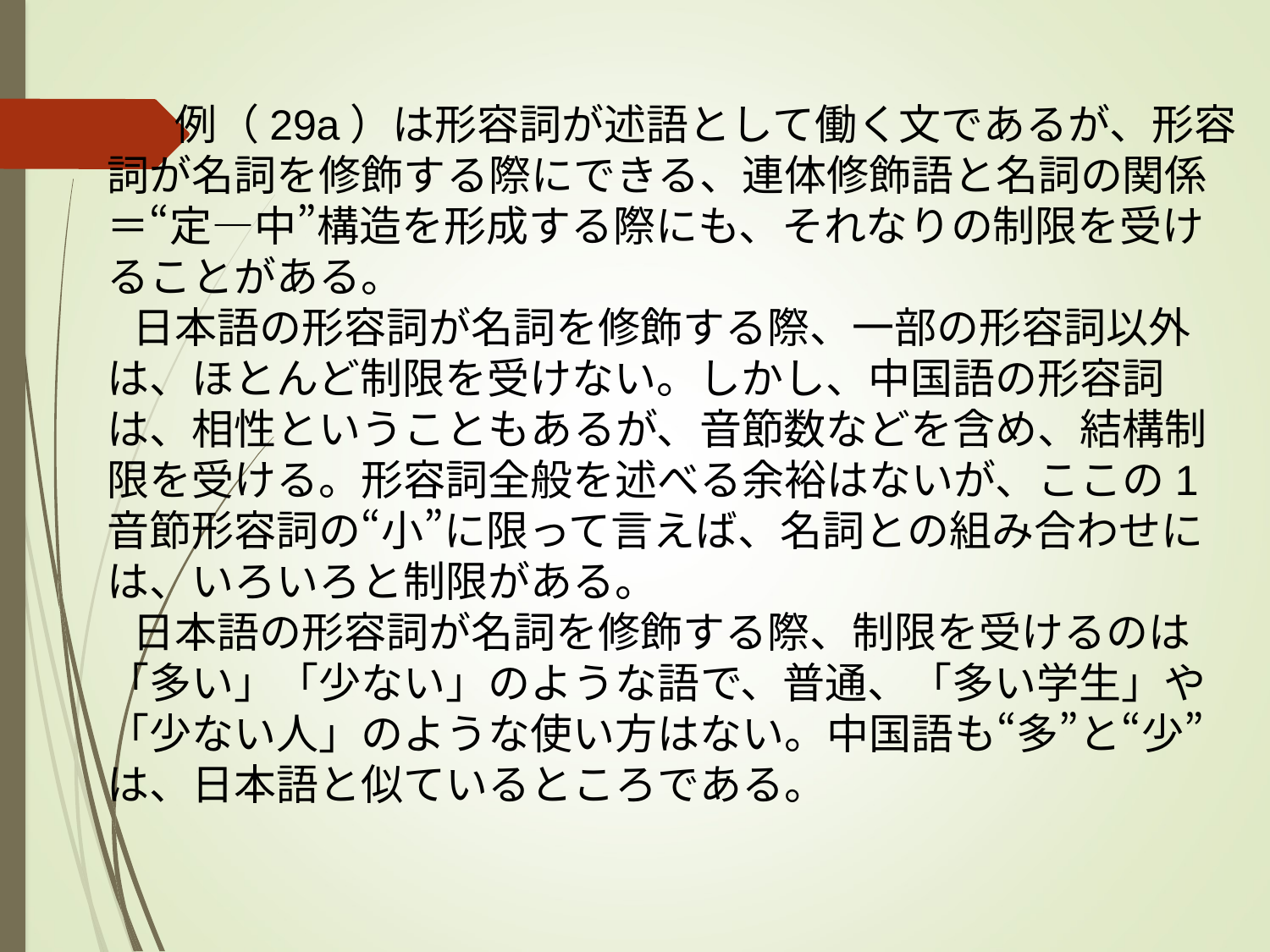

例（29a）は形容詞が述語として働く文であるが、形容詞が名詞を修飾する際にできる、連体修飾語と名詞の関係＝“定―中”構造を形成する際にも、それなりの制限を受けることがある。
日本語の形容詞が名詞を修飾する際、一部の形容詞以外は、ほとんど制限を受けない。しかし、中国語の形容詞は、相性ということもあるが、音節数などを含め、結構制限を受ける。形容詞全般を述べる余裕はないが、ここの1音節形容詞の“小”に限って言えば、名詞との組み合わせには、いろいろと制限がある。
日本語の形容詞が名詞を修飾する際、制限を受けるのは「多い」「少ない」のような語で、普通、「多い学生」や「少ない人」のような使い方はない。中国語も“多”と“少”は、日本語と似ているところである。